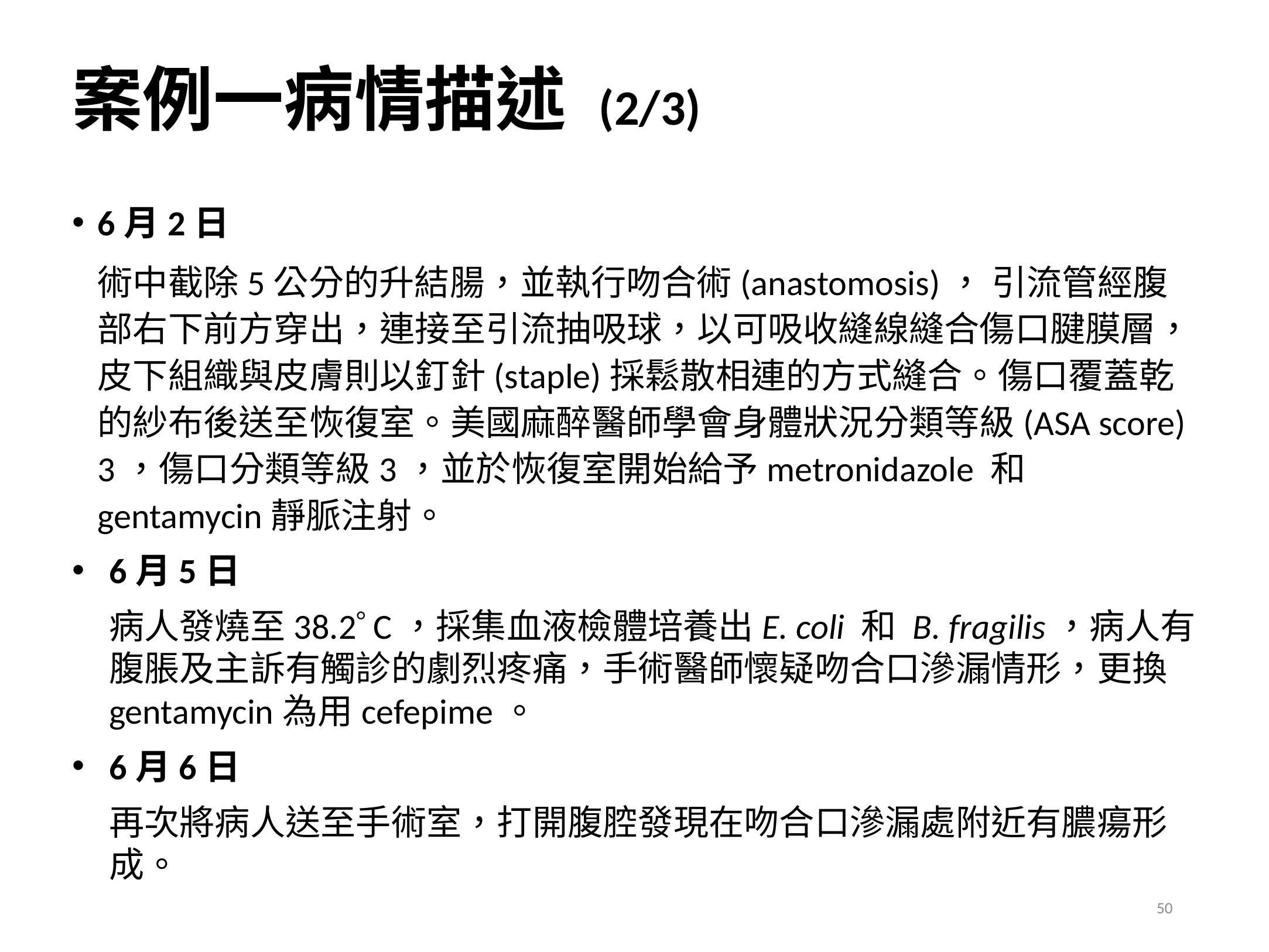

# 案例一病情描述 (2/3)
6月2日
術中截除5公分的升結腸，並執行吻合術(anastomosis)， 引流管經腹部右下前方穿出，連接至引流抽吸球，以可吸收縫線縫合傷口腱膜層，皮下組織與皮膚則以釘針(staple)採鬆散相連的方式縫合。傷口覆蓋乾的紗布後送至恢復室。美國麻醉醫師學會身體狀況分類等級(ASA score) 3，傷口分類等級3，並於恢復室開始給予metronidazole 和gentamycin靜脈注射。
6月5日
病人發燒至38.2° C，採集血液檢體培養出E. coli 和 B. fragilis，病人有腹脹及主訴有觸診的劇烈疼痛，手術醫師懷疑吻合口滲漏情形，更換gentamycin為用cefepime。
6月6日
再次將病人送至手術室，打開腹腔發現在吻合口滲漏處附近有膿瘍形成。
50